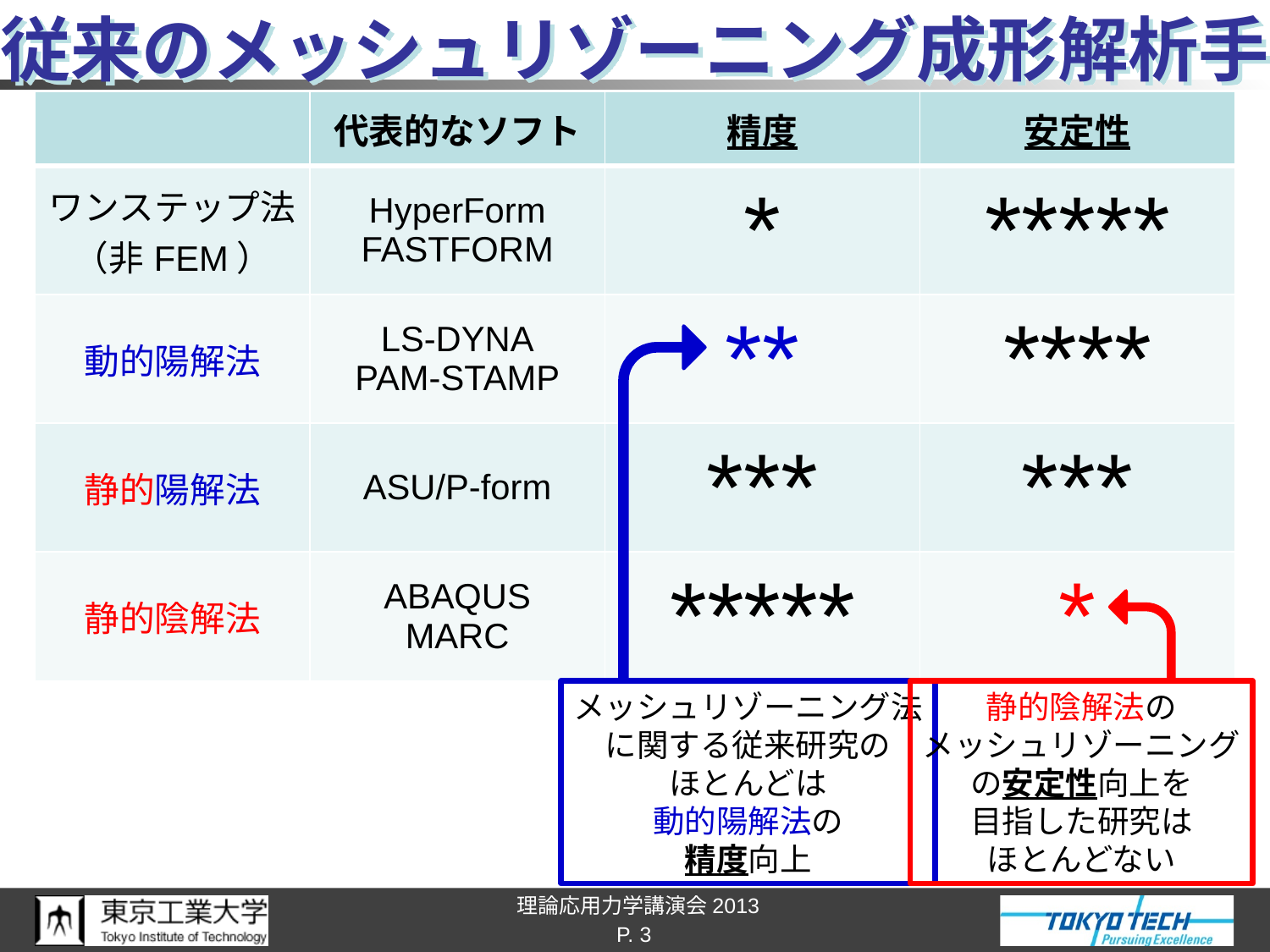

# 従来のメッシュリゾーニング成形解析手法
|  | 代表的なソフト | 精度 | 安定性 |
| --- | --- | --- | --- |
| ワンステップ法 （非FEM） | HyperForm FASTFORM | \* | \*\*\*\*\* |
| 動的陽解法 | LS-DYNA PAM-STAMP | \*\* | \*\*\*\* |
| 静的陽解法 | ASU/P-form | \*\*\* | \*\*\* |
| 静的陰解法 | ABAQUS MARC | \*\*\*\*\* | \* |

メッシュリゾーニング法
に関する従来研究の
ほとんどは
動的陽解法の
精度向上
静的陰解法の
メッシュリゾーニング
の安定性向上を
目指した研究は
ほとんどない
P. 3